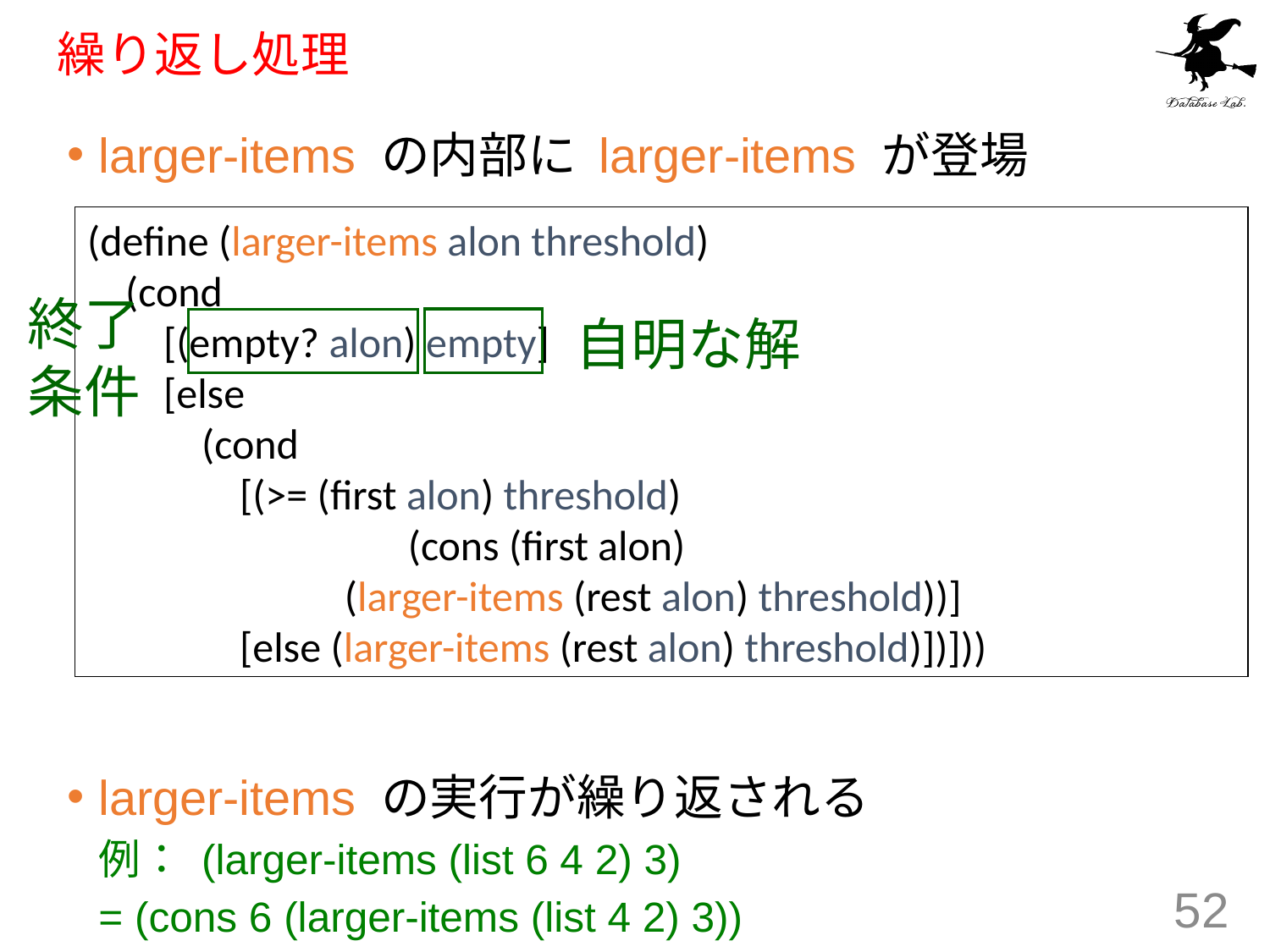

# 繰り返し処理
larger-items の内部に larger-items が登場

larger-items の実行が繰り返される
	例： (larger-items (list 6 4 2) 3)
		= (cons 6 (larger-items (list 4 2) 3))
(define (larger-items alon threshold)
    (cond
        [(empty? alon) empty]
        [else
            (cond
                [(>= (first alon) threshold)
		       (cons (first alon)
                           (larger-items (rest alon) threshold))]
                [else (larger-items (rest alon) threshold)])]))
終了
条件
自明な解

52